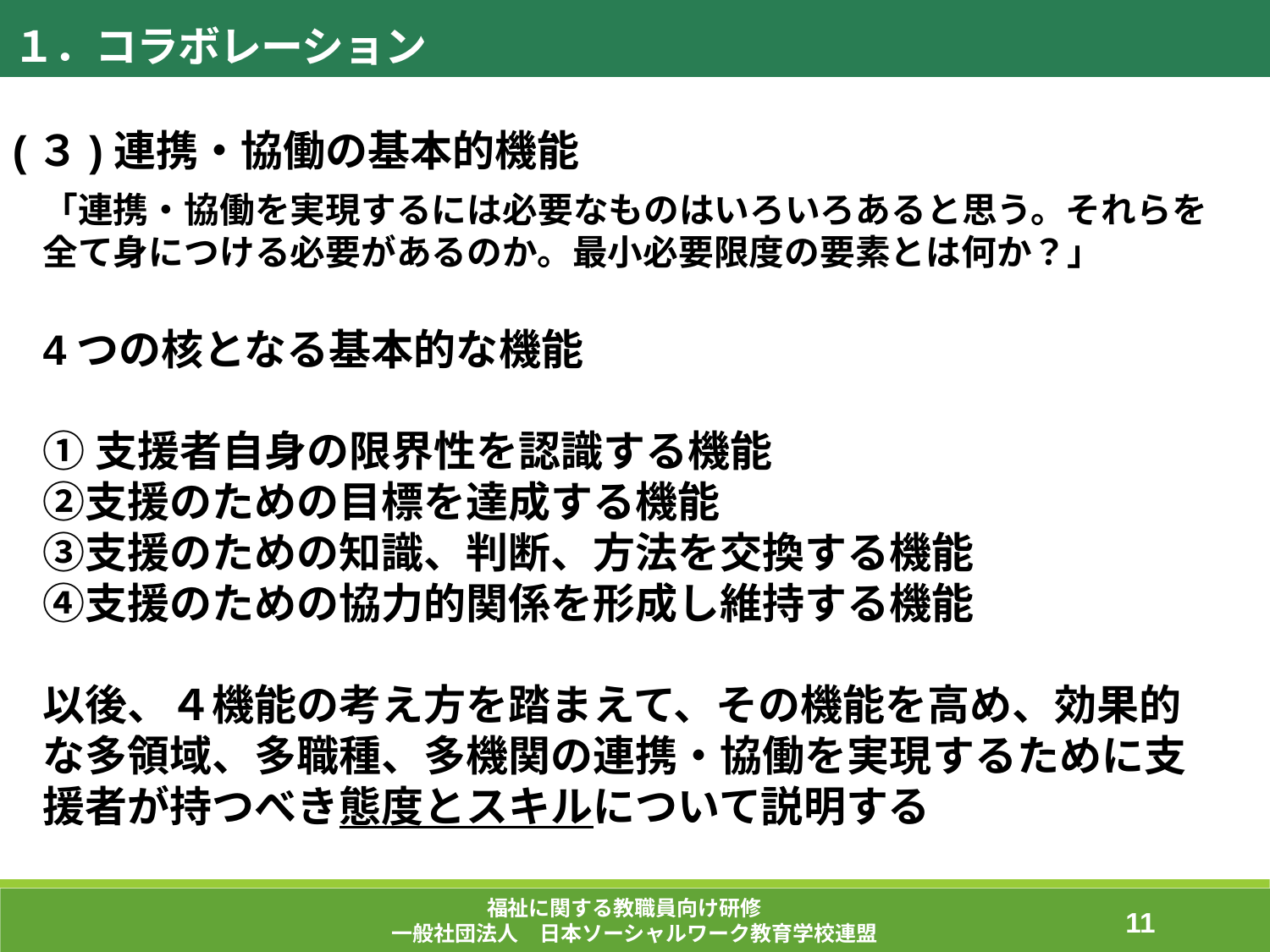

１．コラボレーション
(３)連携・協働の基本的機能
「連携・協働を実現するには必要なものはいろいろあると思う。それらを全て身につける必要があるのか。最小必要限度の要素とは何か？」

4つの核となる基本的な機能

①支援者自身の限界性を認識する機能
②支援のための目標を達成する機能
③支援のための知識、判断、方法を交換する機能
④支援のための協力的関係を形成し維持する機能
以後、４機能の考え方を踏まえて、その機能を高め、効果的な多領域、多職種、多機関の連携・協働を実現するために支援者が持つべき態度とスキルについて説明する
福祉に関する教職員向け研修
一般社団法人　日本ソーシャルワーク教育学校連盟
11